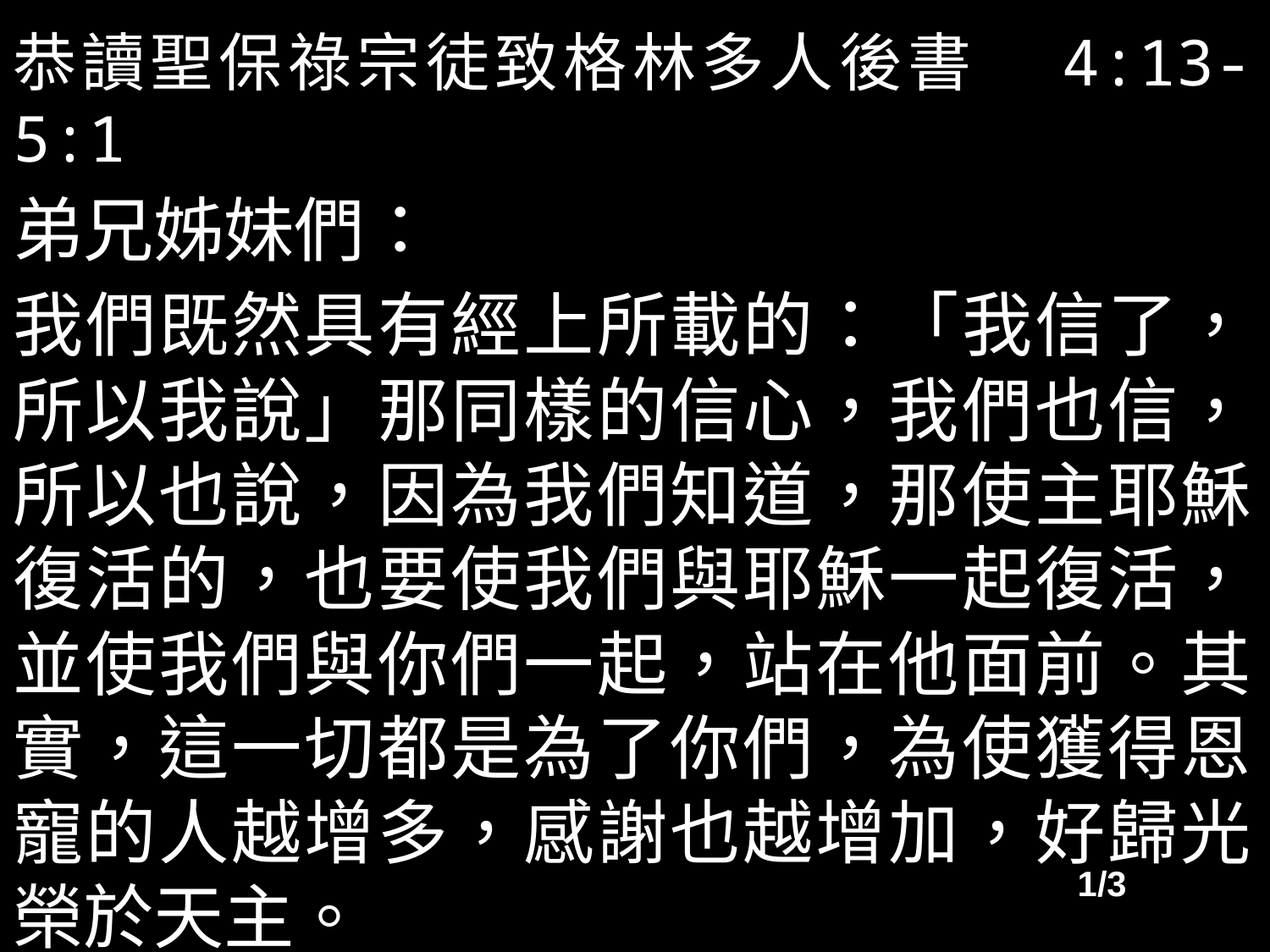

恭讀聖保祿宗徒致格林多人後書　4:13-5:1
弟兄姊妹們：
我們既然具有經上所載的：「我信了，所以我說」那同樣的信心，我們也信，所以也說，因為我們知道，那使主耶穌復活的，也要使我們與耶穌一起復活，並使我們與你們一起，站在他面前。其實，這一切都是為了你們，為使獲得恩寵的人越增多，感謝也越增加，好歸光榮於天主。
1/3